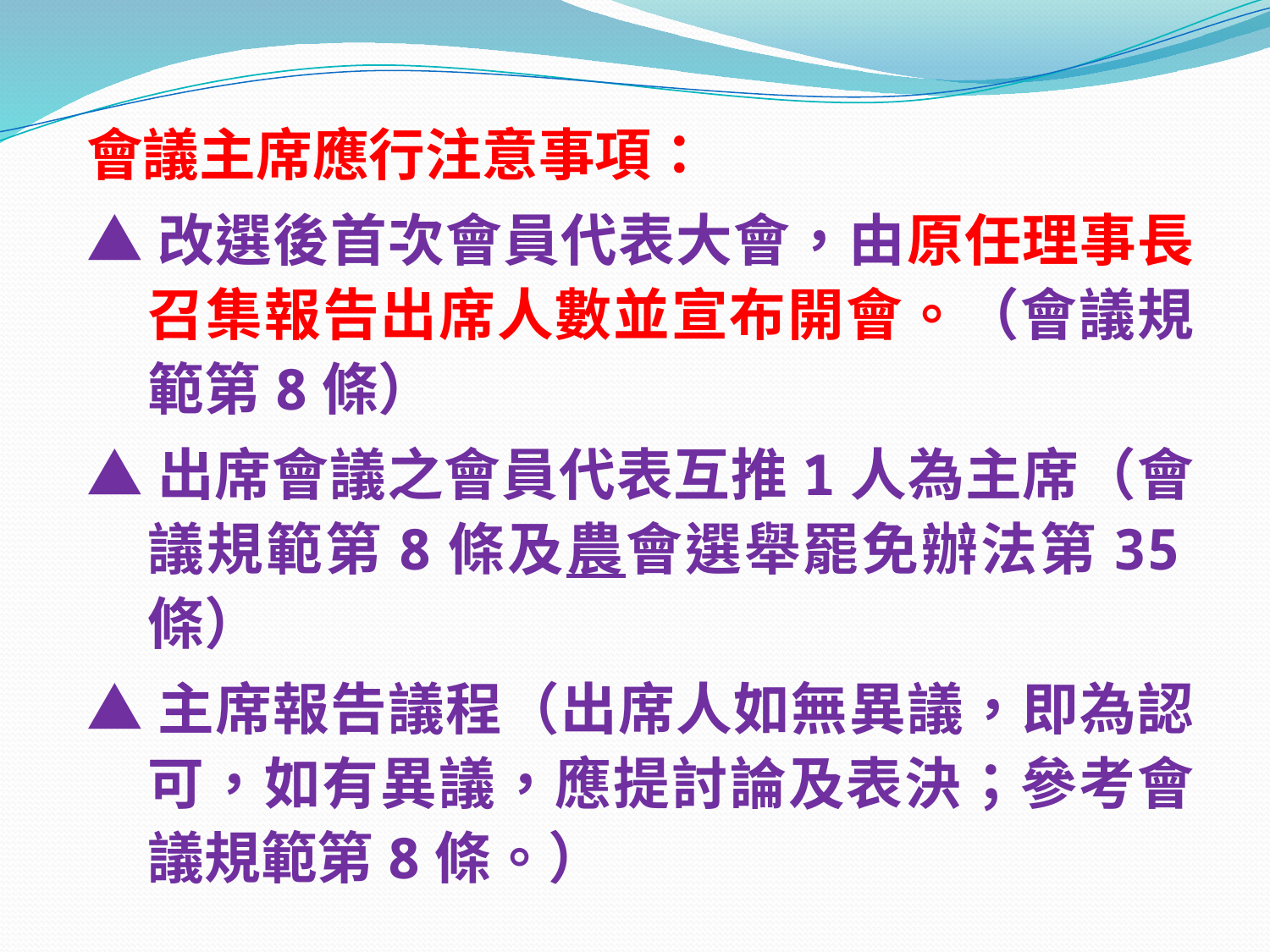

會議主席應行注意事項：
▲改選後首次會員代表大會，由原任理事長召集報告出席人數並宣布開會。（會議規範第8條）
▲出席會議之會員代表互推1人為主席（會議規範第8條及農會選舉罷免辦法第35條）
▲主席報告議程（出席人如無異議，即為認可，如有異議，應提討論及表決；參考會議規範第8條。）